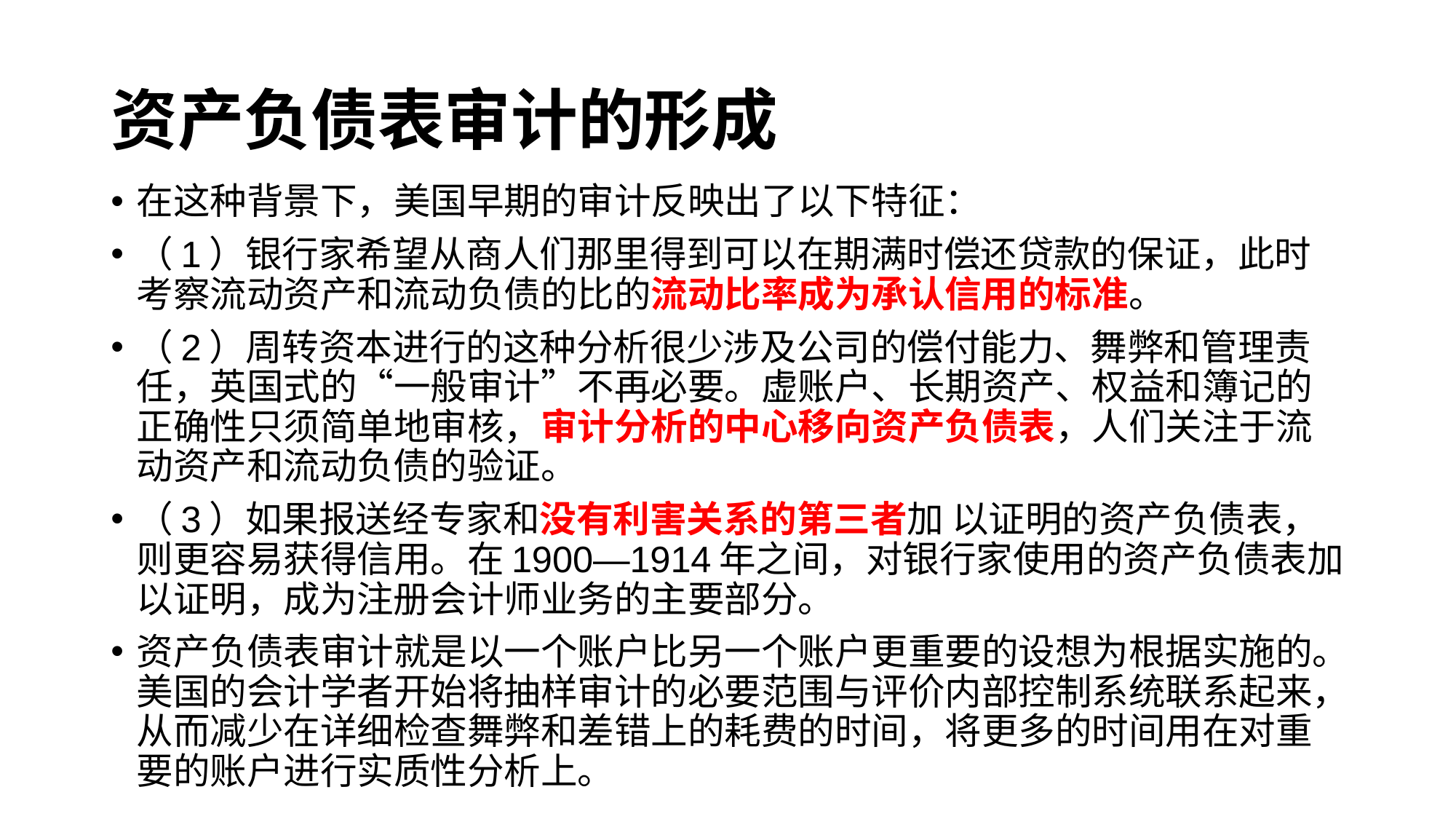

# 资产负债表审计的形成
在这种背景下，美国早期的审计反映出了以下特征：
（1）银行家希望从商人们那里得到可以在期满时偿还贷款的保证，此时考察流动资产和流动负债的比的流动比率成为承认信用的标准。
（2）周转资本进行的这种分析很少涉及公司的偿付能力、舞弊和管理责任，英国式的“一般审计”不再必要。虚账户、长期资产、权益和簿记的正确性只须简单地审核，审计分析的中心移向资产负债表，人们关注于流动资产和流动负债的验证。
（3）如果报送经专家和没有利害关系的第三者加 以证明的资产负债表，则更容易获得信用。在1900—1914年之间，对银行家使用的资产负债表加以证明，成为注册会计师业务的主要部分。
资产负债表审计就是以一个账户比另一个账户更重要的设想为根据实施的。美国的会计学者开始将抽样审计的必要范围与评价内部控制系统联系起来，从而减少在详细检查舞弊和差错上的耗费的时间，将更多的时间用在对重要的账户进行实质性分析上。